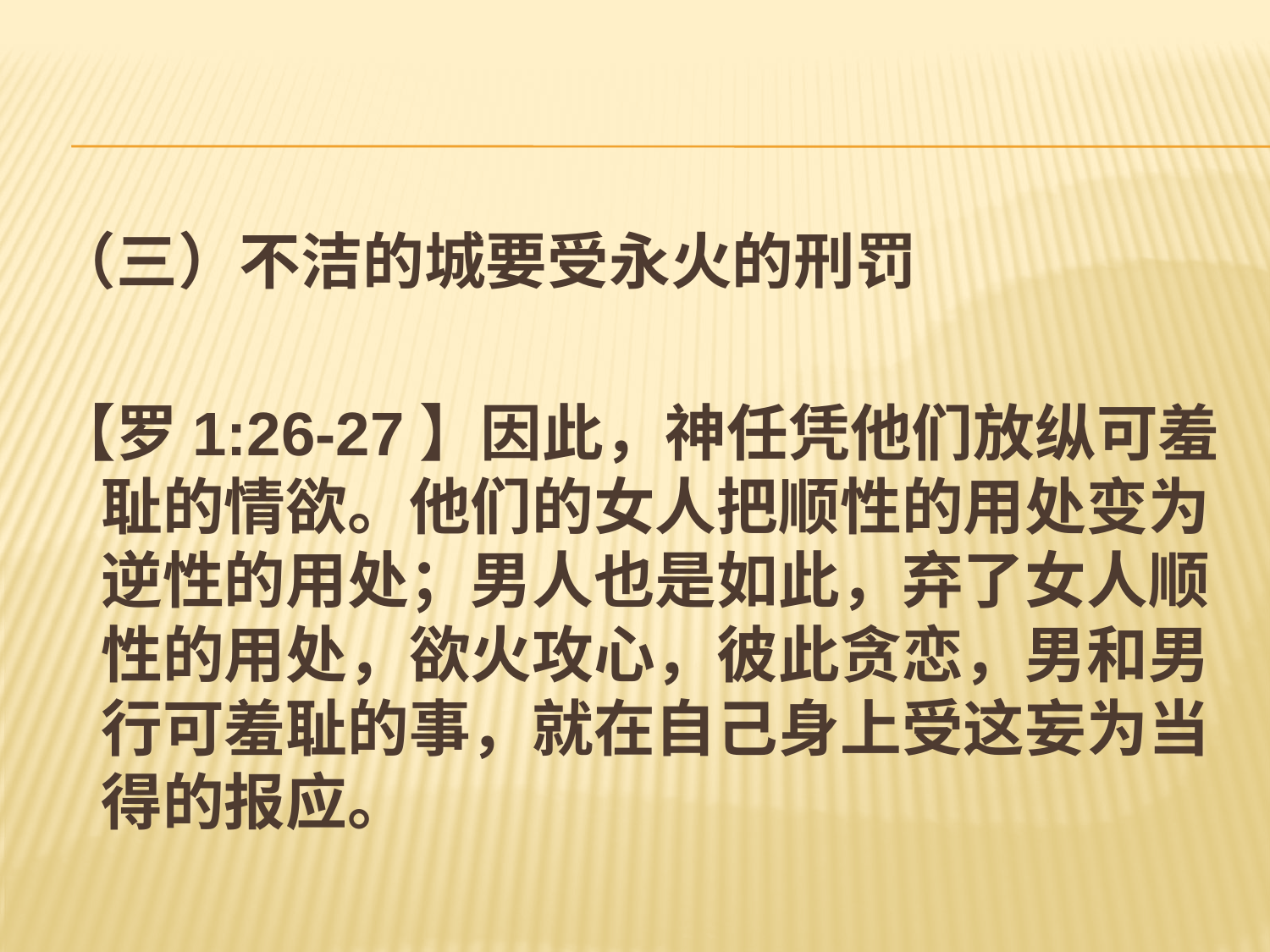

#
（三）不洁的城要受永火的刑罚

【罗1:26-27】因此，神任凭他们放纵可羞耻的情欲。他们的女人把顺性的用处变为逆性的用处；男人也是如此，弃了女人顺性的用处，欲火攻心，彼此贪恋，男和男行可羞耻的事，就在自己身上受这妄为当得的报应。